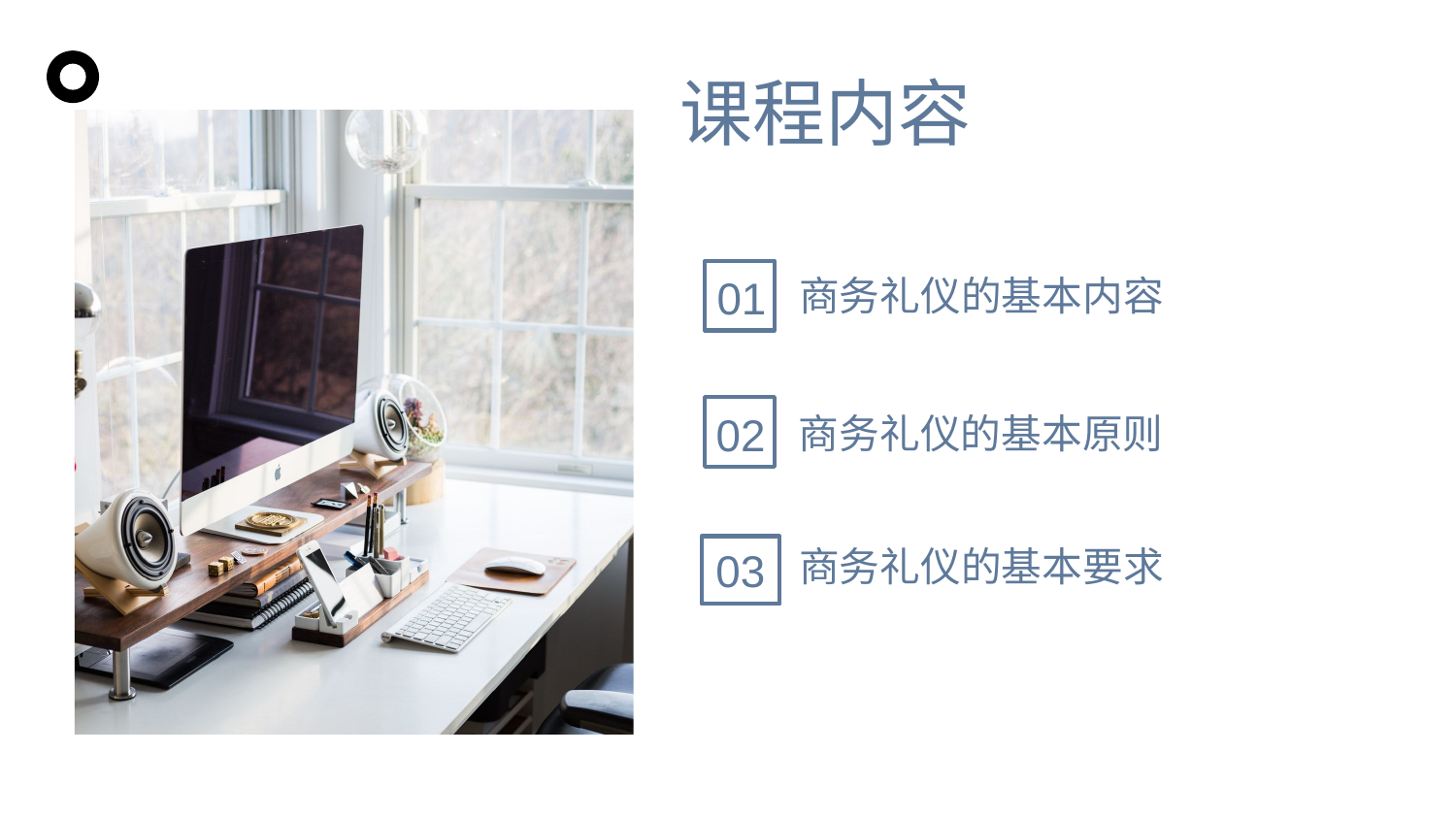

课程内容

01
商务礼仪的基本内容

02
商务礼仪的基本原则

03
商务礼仪的基本要求